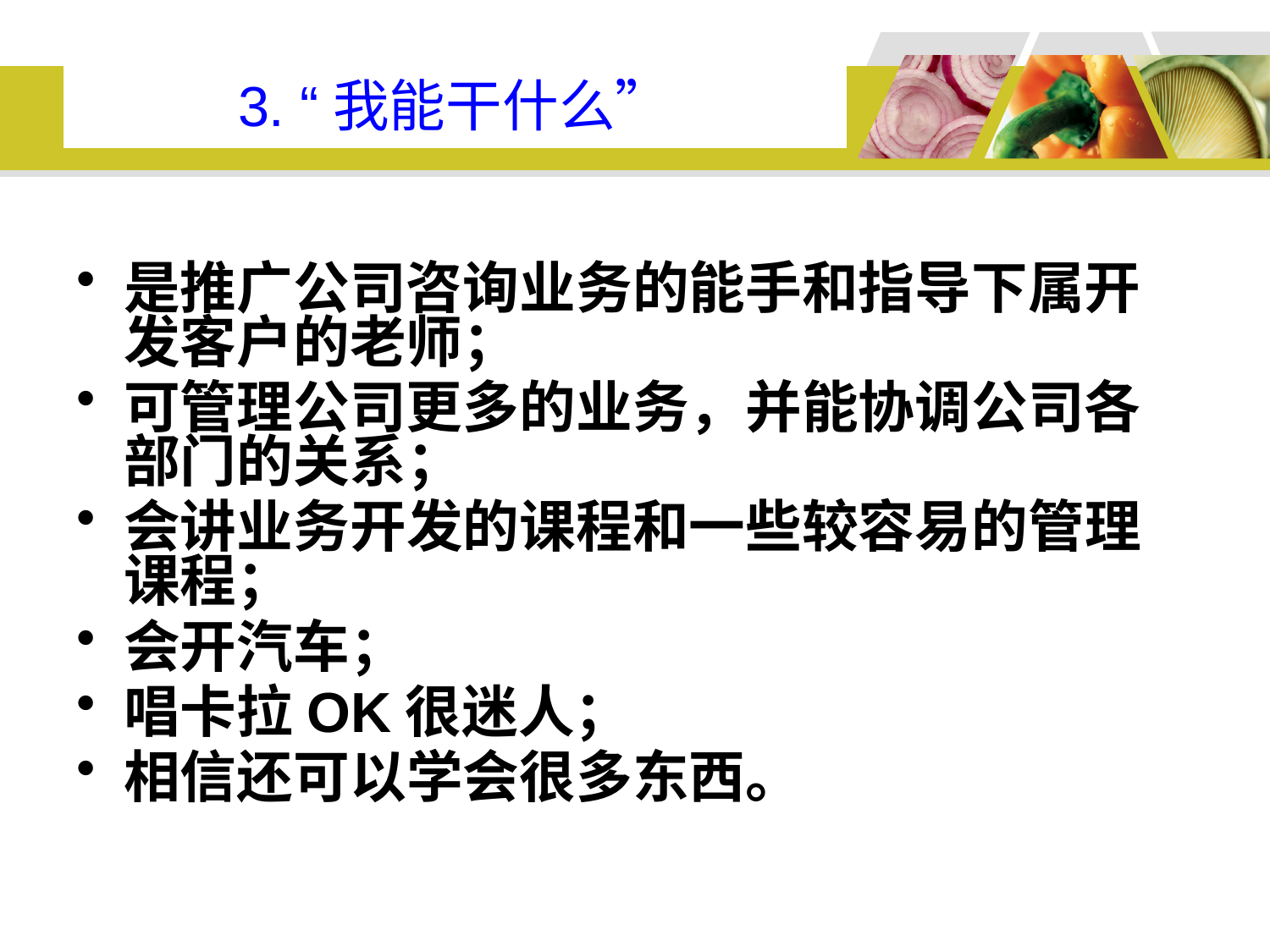

# 3. “我能干什么”

是推广公司咨询业务的能手和指导下属开发客户的老师；
可管理公司更多的业务，并能协调公司各部门的关系；
会讲业务开发的课程和一些较容易的管理课程；
会开汽车；
唱卡拉OK很迷人；
相信还可以学会很多东西。